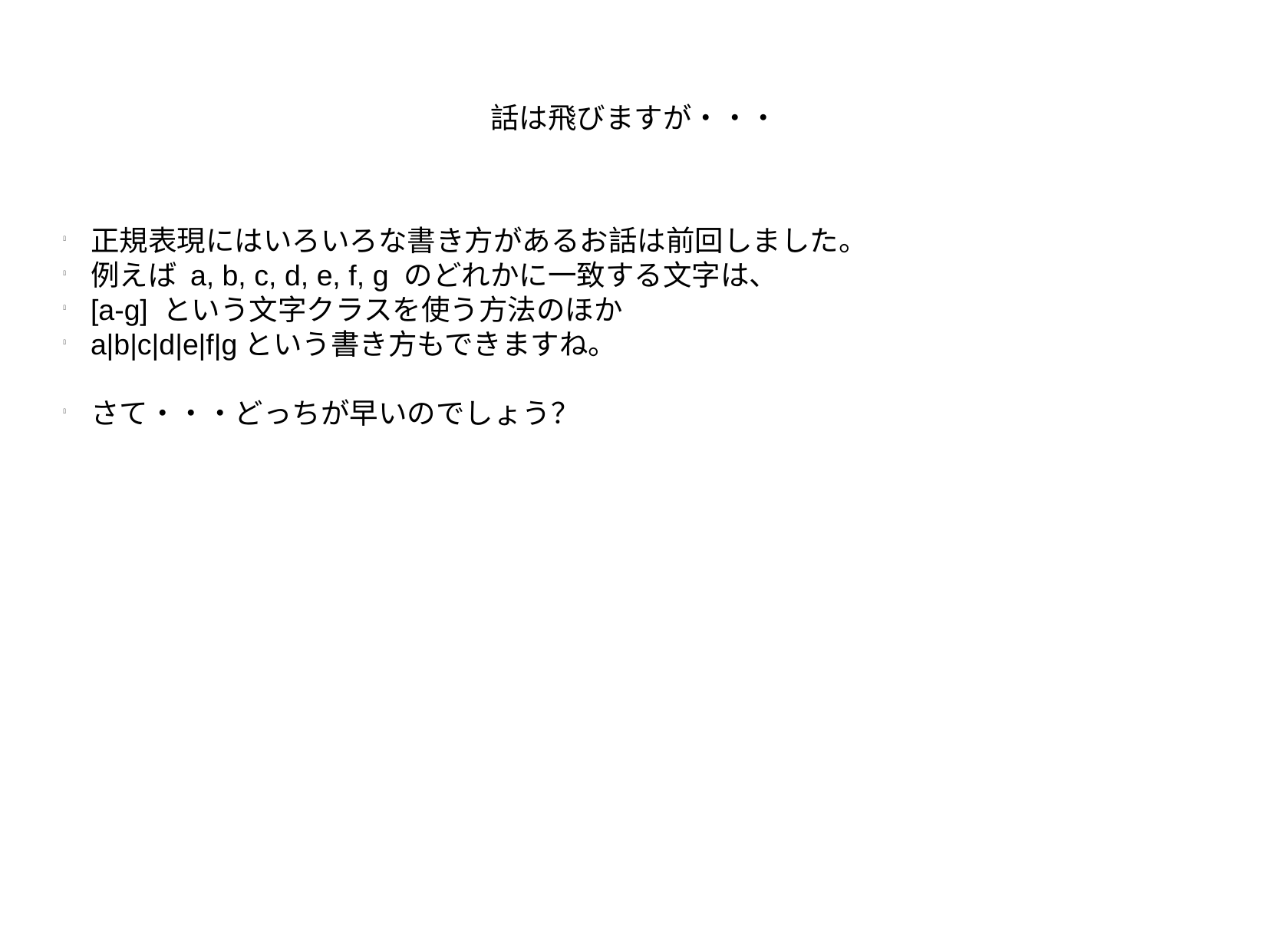

話は飛びますが・・・
正規表現にはいろいろな書き方があるお話は前回しました。
例えば a, b, c, d, e, f, g のどれかに一致する文字は、
[a-g] という文字クラスを使う方法のほか
a|b|c|d|e|f|gという書き方もできますね。

さて・・・どっちが早いのでしょう？